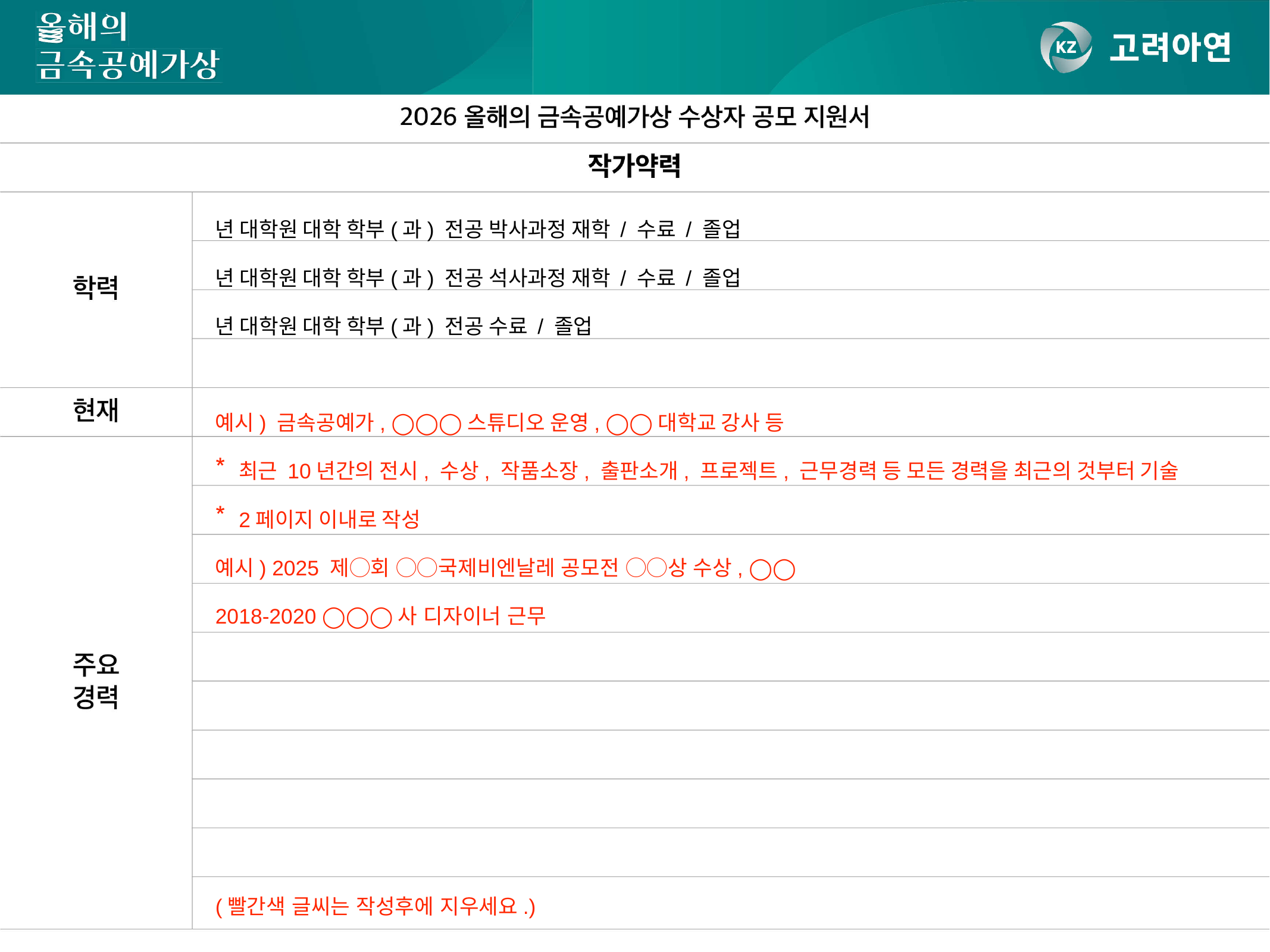

년 대학원 대학 학부(과) 전공 박사과정 재학 / 수료 / 졸업
년 대학원 대학 학부(과) 전공 석사과정 재학 / 수료 / 졸업
년 대학원 대학 학부(과) 전공 수료 / 졸업

예시) 금속공예가, ◯◯◯스튜디오 운영, ◯◯대학교 강사 등
최근 10년간의 전시, 수상, 작품소장, 출판소개, 프로젝트, 근무경력 등 모든 경력을 최근의 것부터 기술
2페이지 이내로 작성
예시) 2025 제◯회 ◯◯국제비엔날레 공모전 ◯◯상 수상, ◯◯
2018-2020 ◯◯◯사 디자이너 근무

(빨간색 글씨는 작성후에 지우세요.)